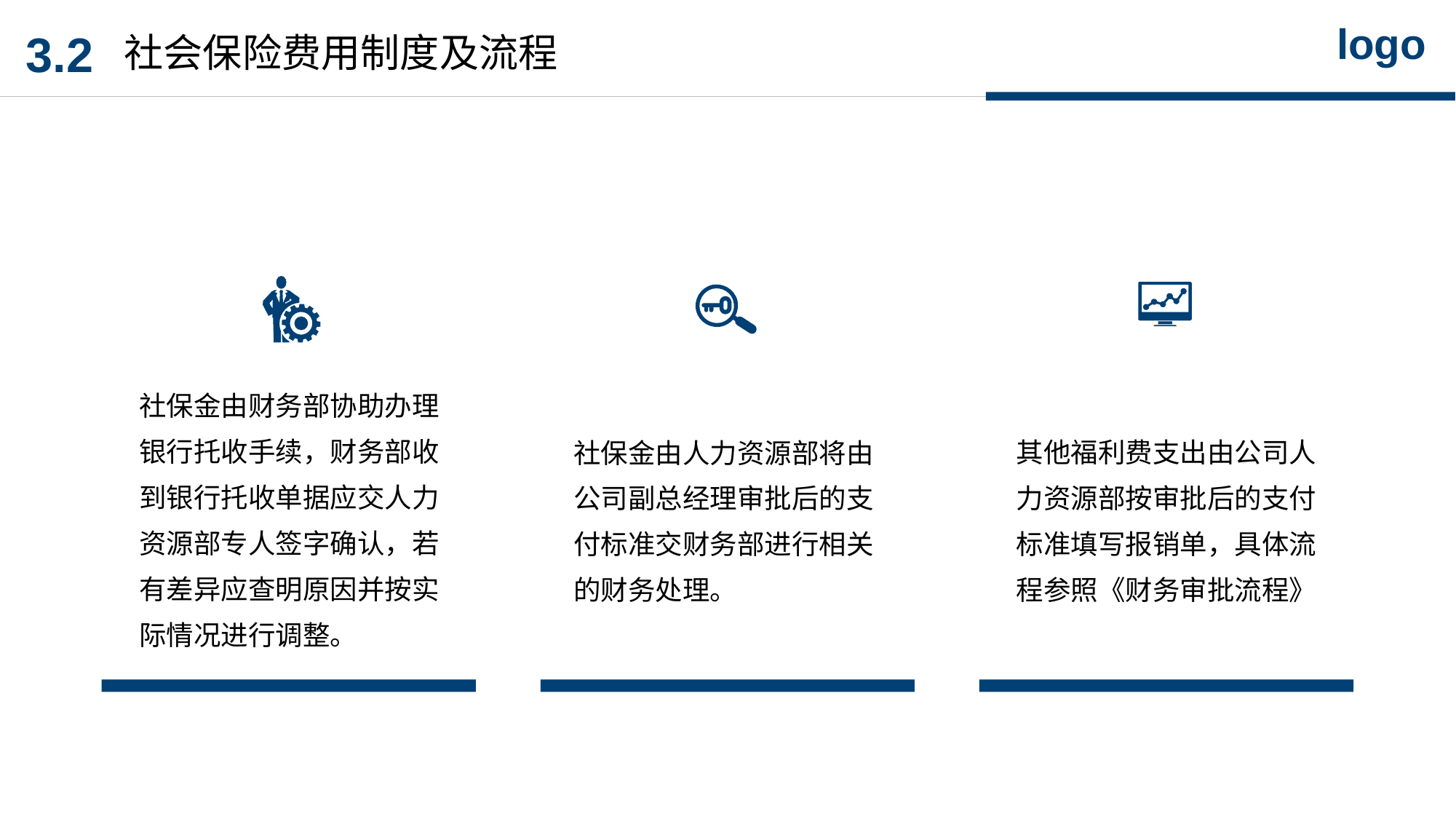

logo
3.2
社会保险费用制度及流程

社保金由财务部协助办理银行托收手续，财务部收到银行托收单据应交人力资源部专人签字确认，若有差异应查明原因并按实际情况进行调整。
其他福利费支出由公司人力资源部按审批后的支付标准填写报销单，具体流程参照《财务审批流程》
社保金由人力资源部将由公司副总经理审批后的支付标准交财务部进行相关的财务处理。